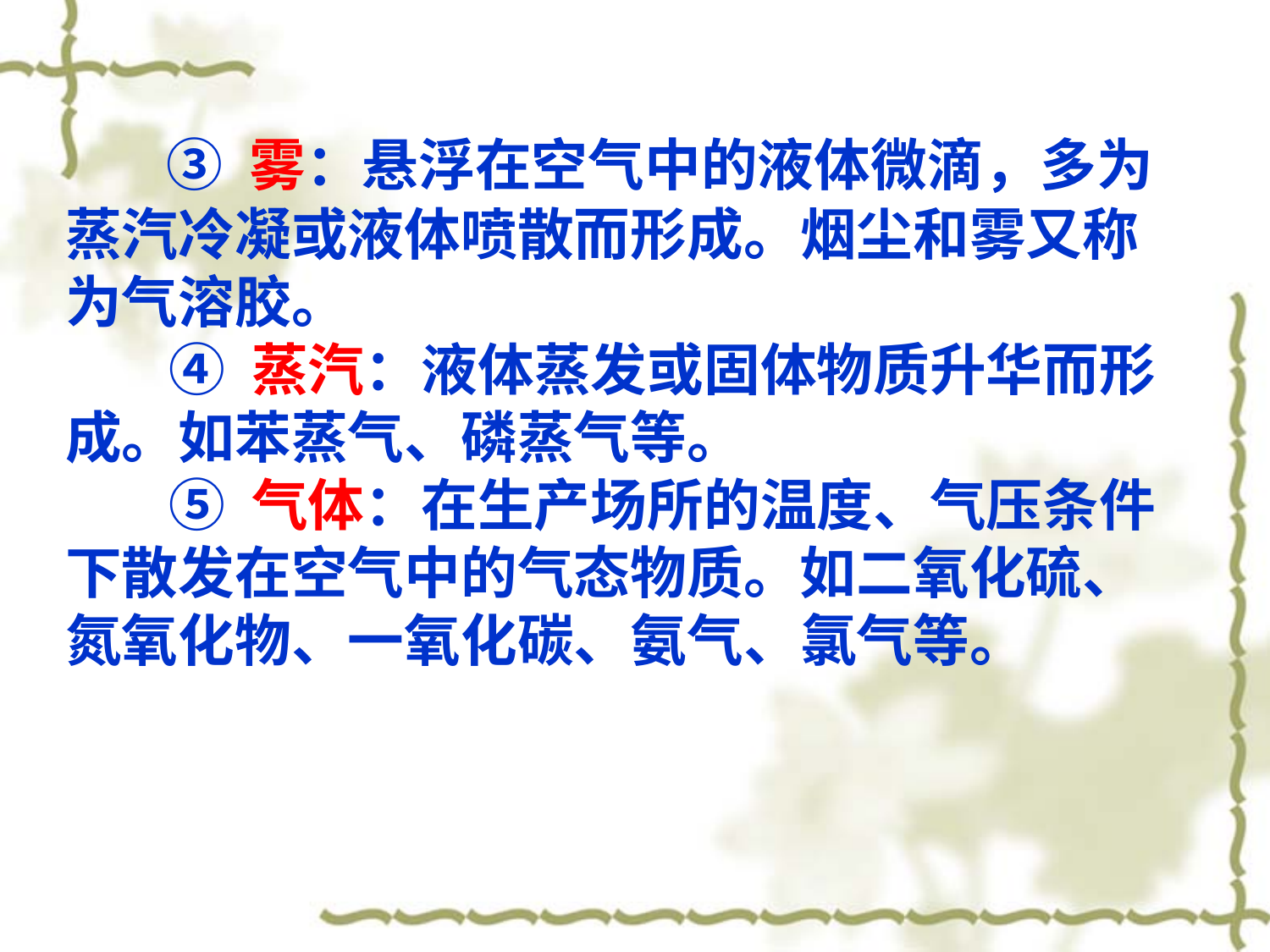

③ 雾：悬浮在空气中的液体微滴，多为蒸汽冷凝或液体喷散而形成。烟尘和雾又称为气溶胶。
        ④ 蒸汽：液体蒸发或固体物质升华而形成。如苯蒸气、磷蒸气等。
        ⑤ 气体：在生产场所的温度、气压条件下散发在空气中的气态物质。如二氧化硫、氮氧化物、一氧化碳、氨气、氯气等。
47